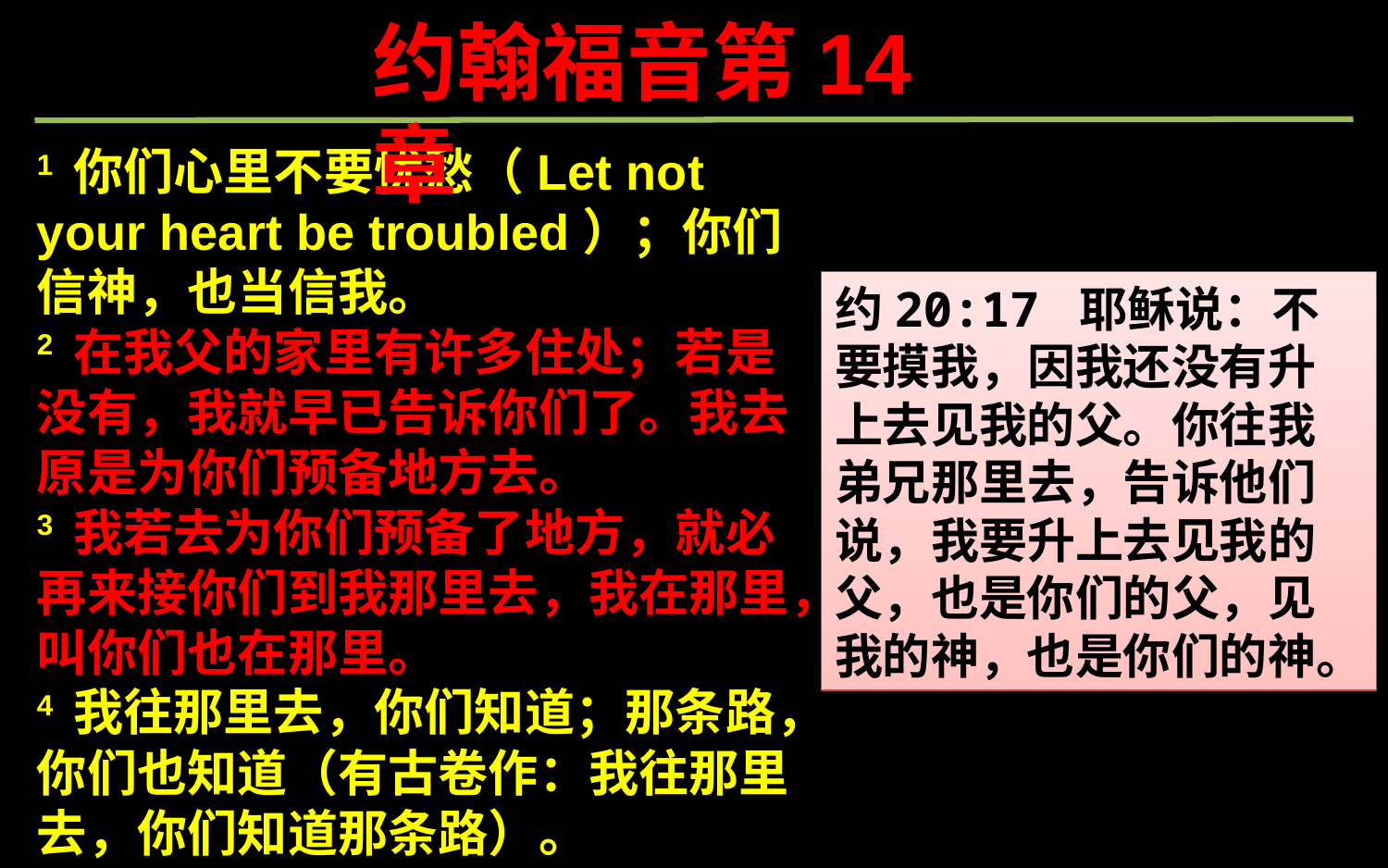

约翰福音第14章
1 你们心里不要忧愁（Let not your heart be troubled）；你们信神，也当信我。
2 在我父的家里有许多住处；若是没有，我就早已告诉你们了。我去原是为你们预备地方去。
3 我若去为你们预备了地方，就必再来接你们到我那里去，我在那里，叫你们也在那里。
4 我往那里去，你们知道；那条路，你们也知道（有古卷作：我往那里去，你们知道那条路）。
约20:17 耶稣说：不要摸我，因我还没有升上去见我的父。你往我弟兄那里去，告诉他们说，我要升上去见我的父，也是你们的父，见我的神，也是你们的神。